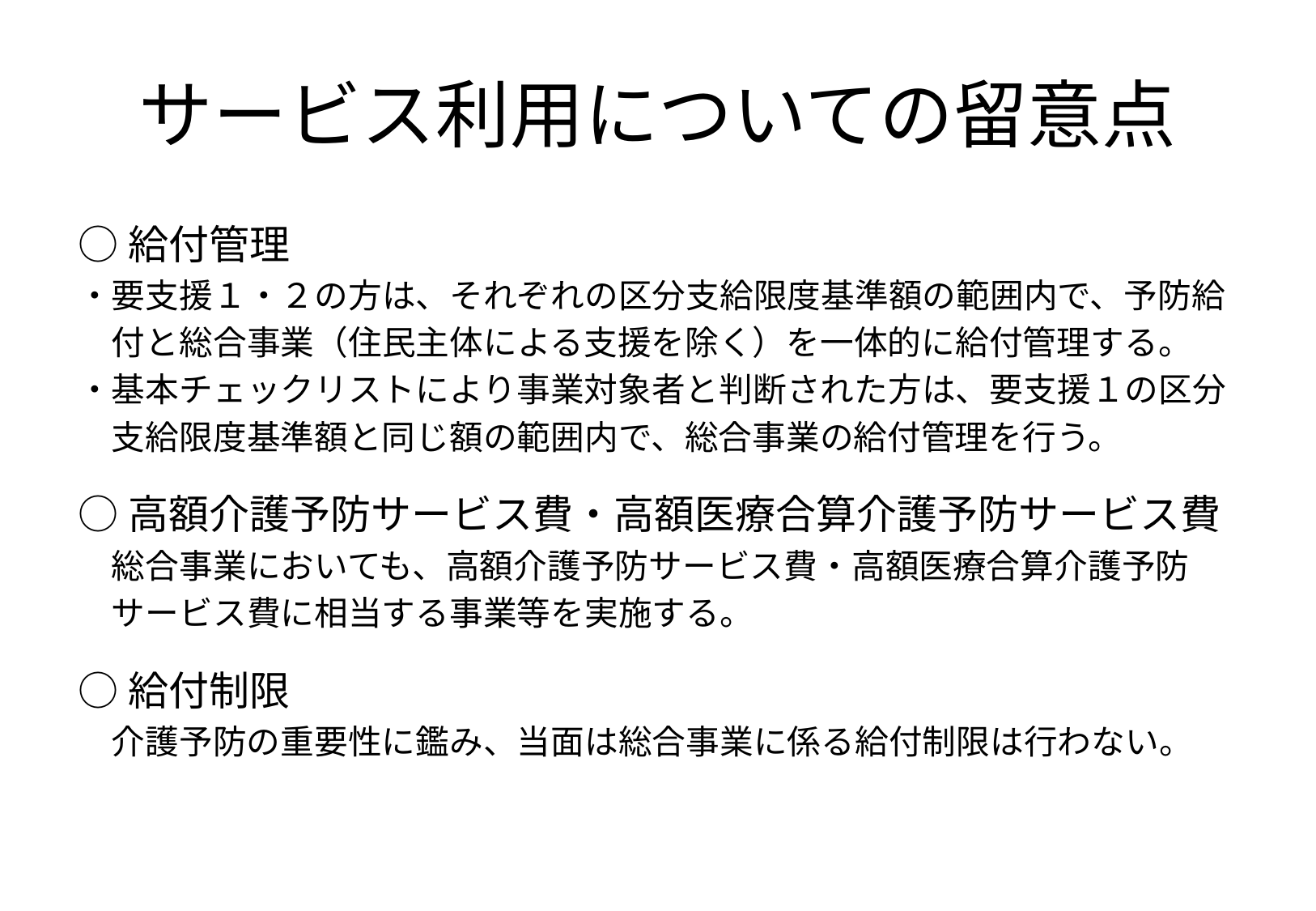

# サービス利用についての留意点
○給付管理
・要支援１・２の方は、それぞれの区分支給限度基準額の範囲内で、予防給
　付と総合事業（住民主体による支援を除く）を一体的に給付管理する。
・基本チェックリストにより事業対象者と判断された方は、要支援１の区分
　支給限度基準額と同じ額の範囲内で、総合事業の給付管理を行う。

○高額介護予防サービス費・高額医療合算介護予防サービス費
　総合事業においても、高額介護予防サービス費・高額医療合算介護予防
　サービス費に相当する事業等を実施する。

○給付制限
　介護予防の重要性に鑑み、当面は総合事業に係る給付制限は行わない。